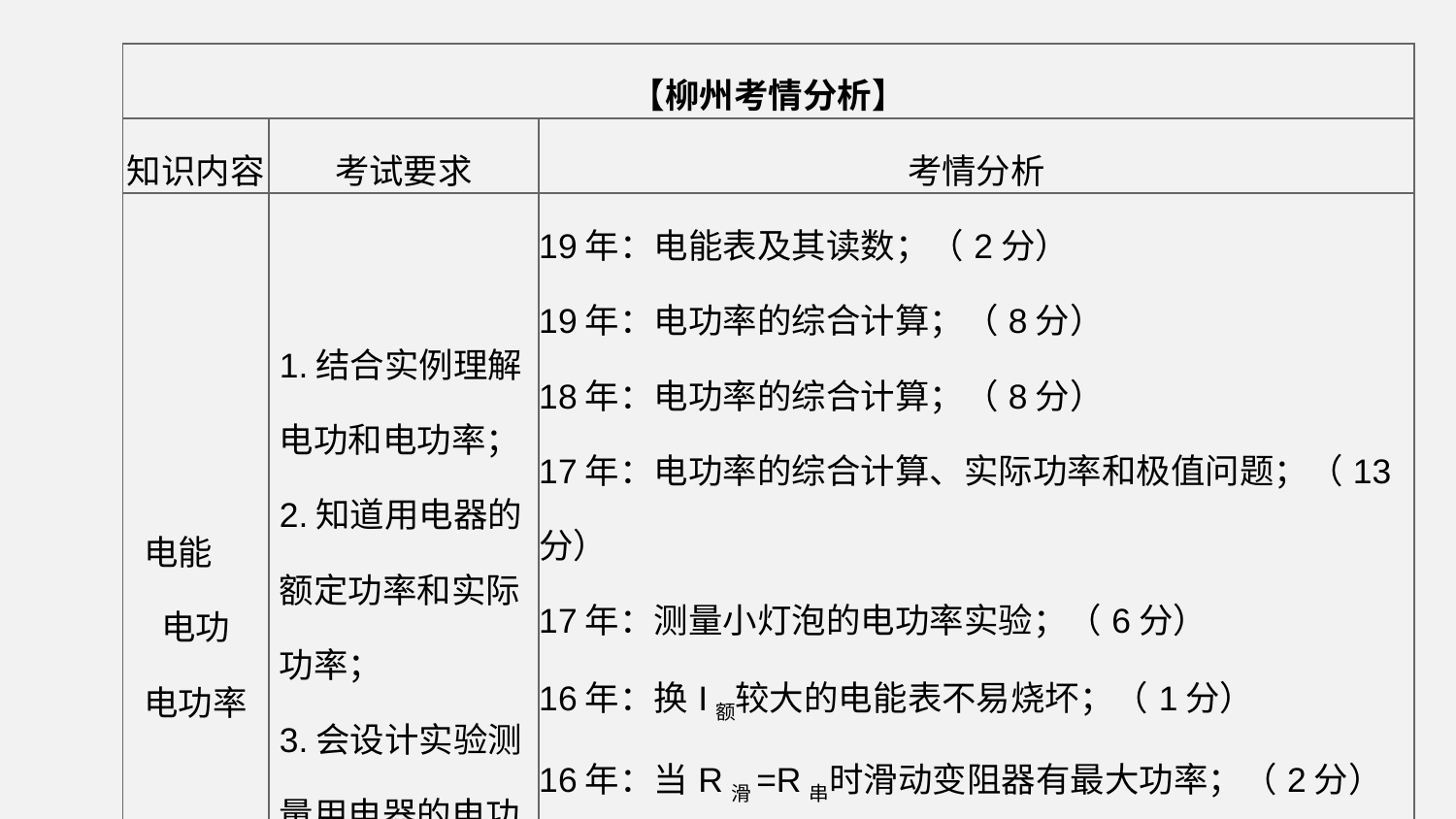

| 【柳州考情分析】 |  |  |
| --- | --- | --- |
| 知识内容 | 考试要求 | 考情分析 |
| 电能　 电功 电功率 | 1.结合实例理解电功和电功率； 2.知道用电器的额定功率和实际功率； 3.会设计实验测量用电器的电功率（新课标） | 19年：电能表及其读数；（2分） 19年：电功率的综合计算；（8分） 18年：电功率的综合计算；（8分） 17年：电功率的综合计算、实际功率和极值问题；（13分） 17年：测量小灯泡的电功率实验；（6分） 16年：换I额较大的电能表不易烧坏；（1分） 16年：当R滑=R串时滑动变阻器有最大功率；（2分） 15年：电功率综合比值问题；（2分） 15年：信息题电力综合；（10分） 14年：电功率额定、实际、极值问题；（8分） |